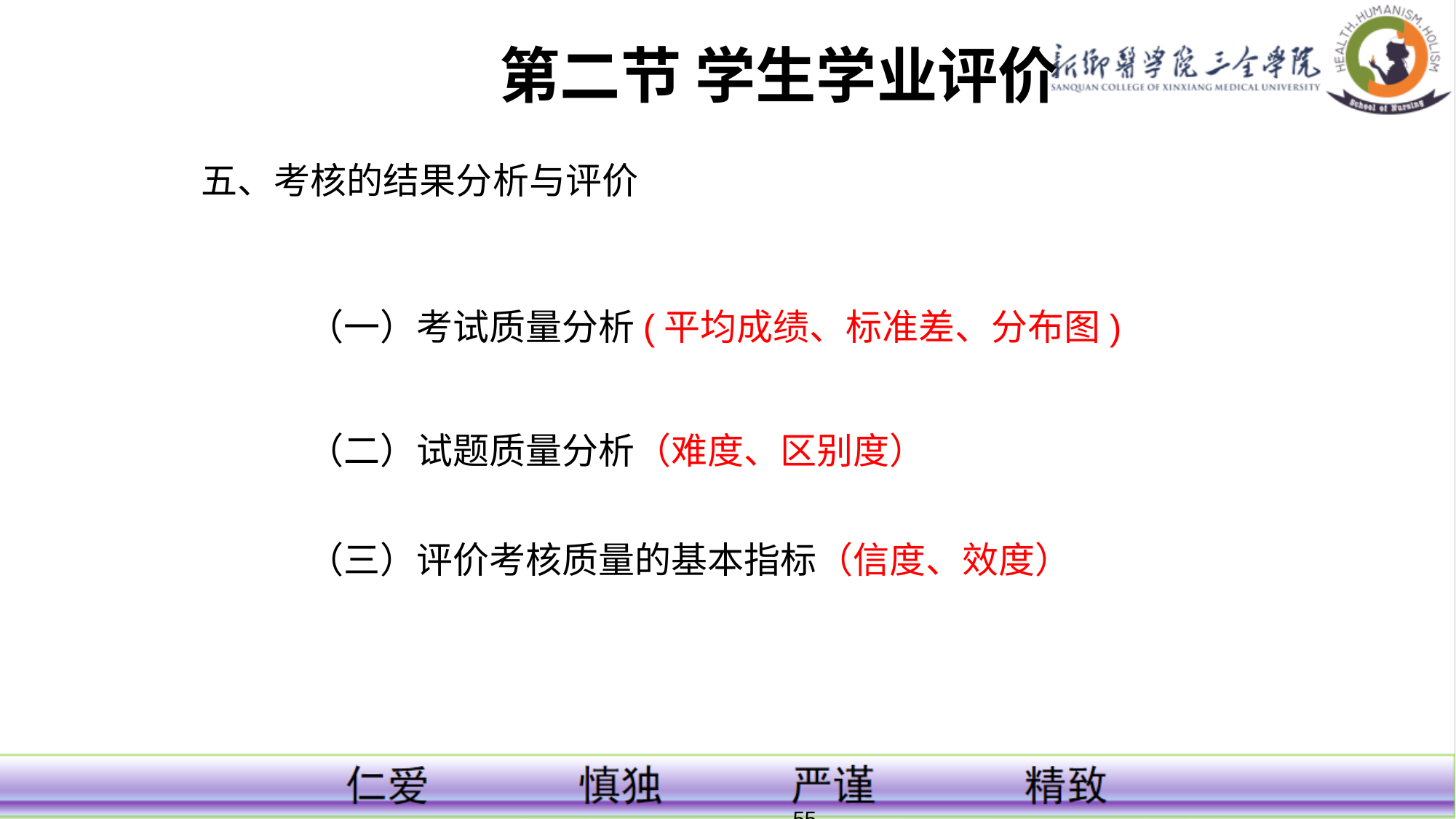

# 第二节 学生学业评价
五、考核的结果分析与评价
（一）考试质量分析(平均成绩、标准差、分布图)
（二）试题质量分析（难度、区别度）
（三）评价考核质量的基本指标（信度、效度）
55
55